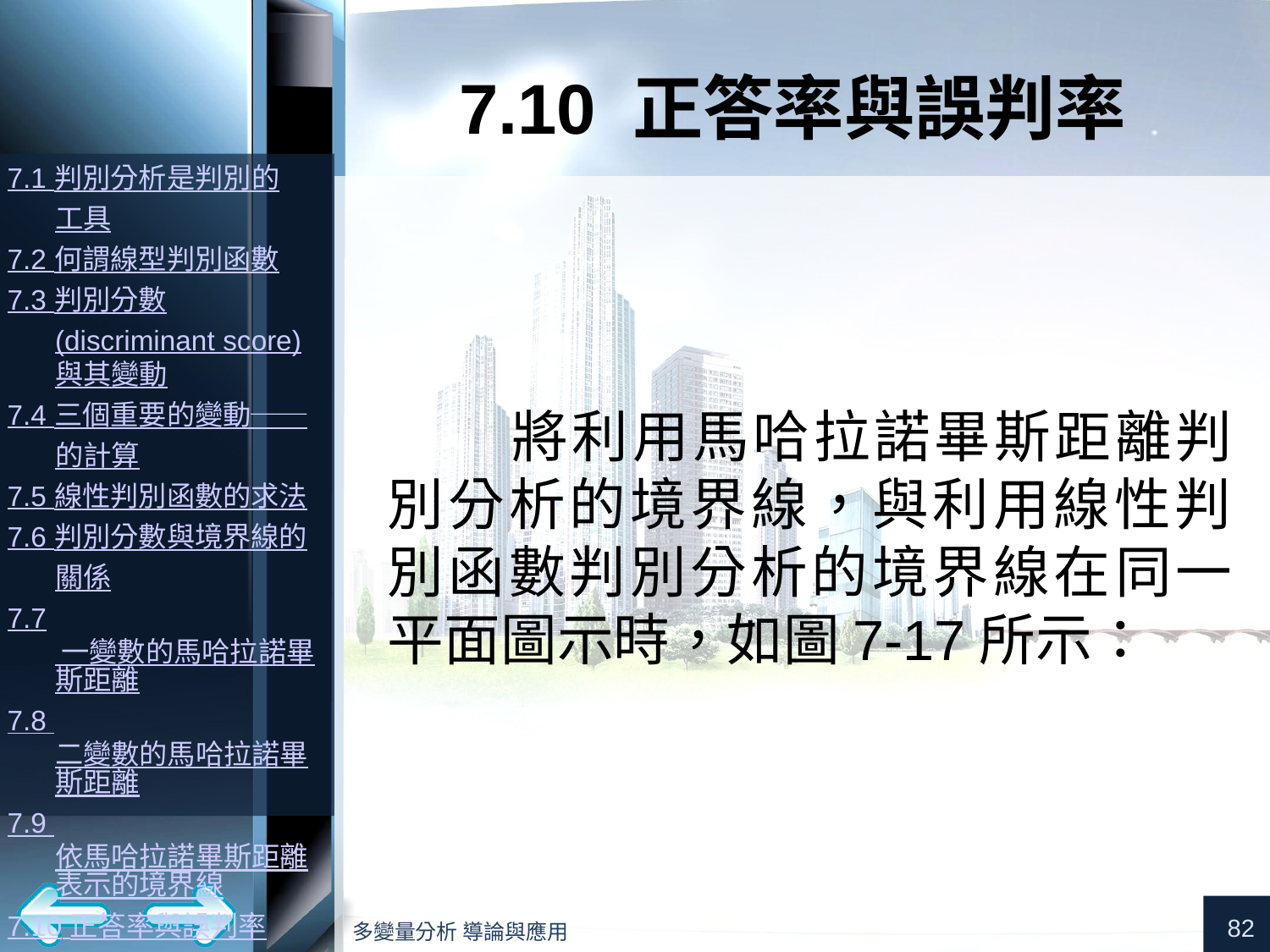

# 7.10 正答率與誤判率
將利用馬哈拉諾畢斯距離判別分析的境界線，與利用線性判別函數判別分析的境界線在同一平面圖示時，如圖7-17所示：
82
多變量分析 導論與應用